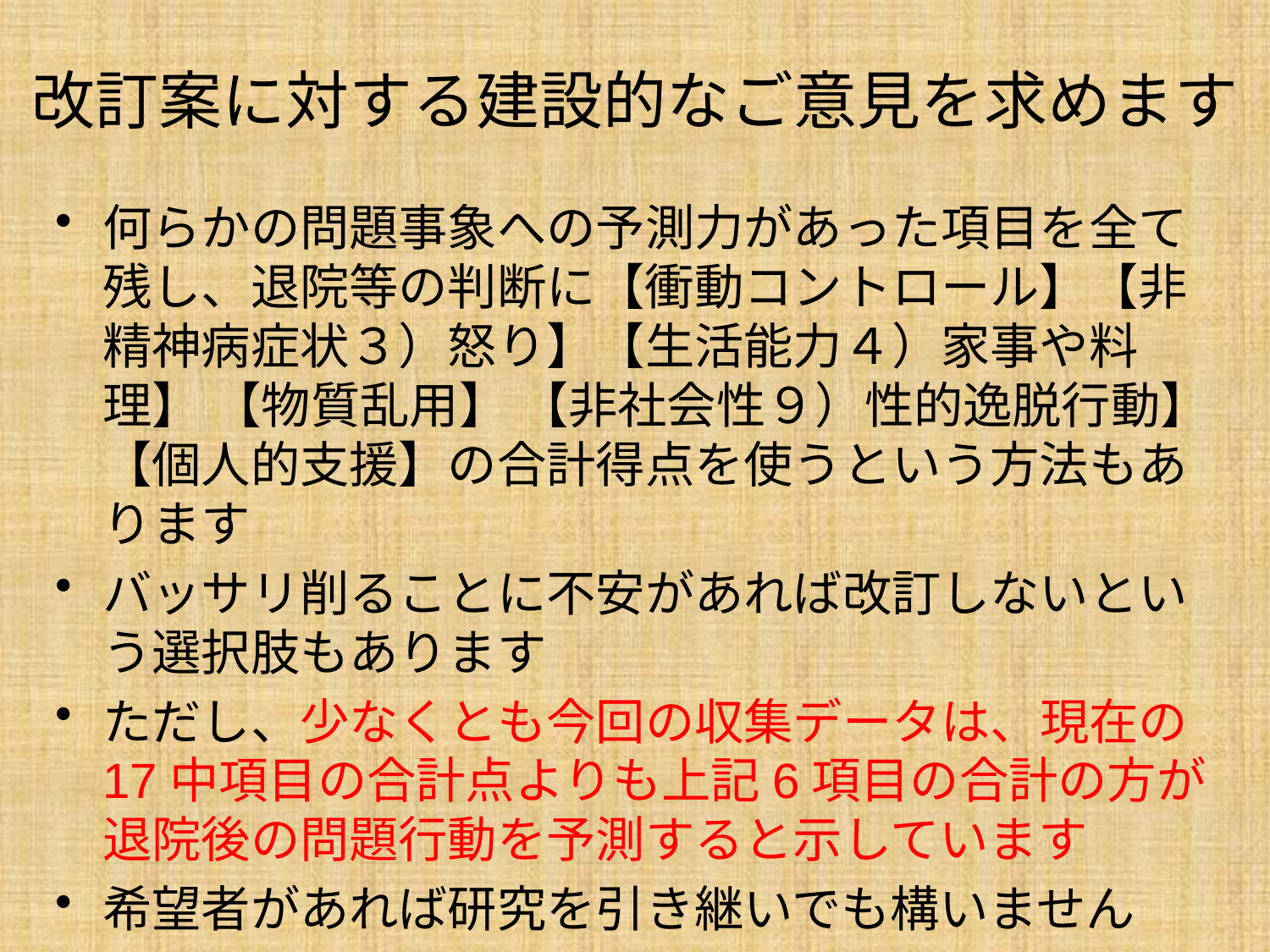

# 改訂案に対する建設的なご意見を求めます
何らかの問題事象への予測力があった項目を全て残し、退院等の判断に【衝動コントロール】【非精神病症状３）怒り】【生活能力４）家事や料理】 【物質乱用】 【非社会性９）性的逸脱行動】 【個人的支援】の合計得点を使うという方法もあります
バッサリ削ることに不安があれば改訂しないという選択肢もあります
ただし、少なくとも今回の収集データは、現在の17中項目の合計点よりも上記6項目の合計の方が退院後の問題行動を予測すると示しています
希望者があれば研究を引き継いでも構いません